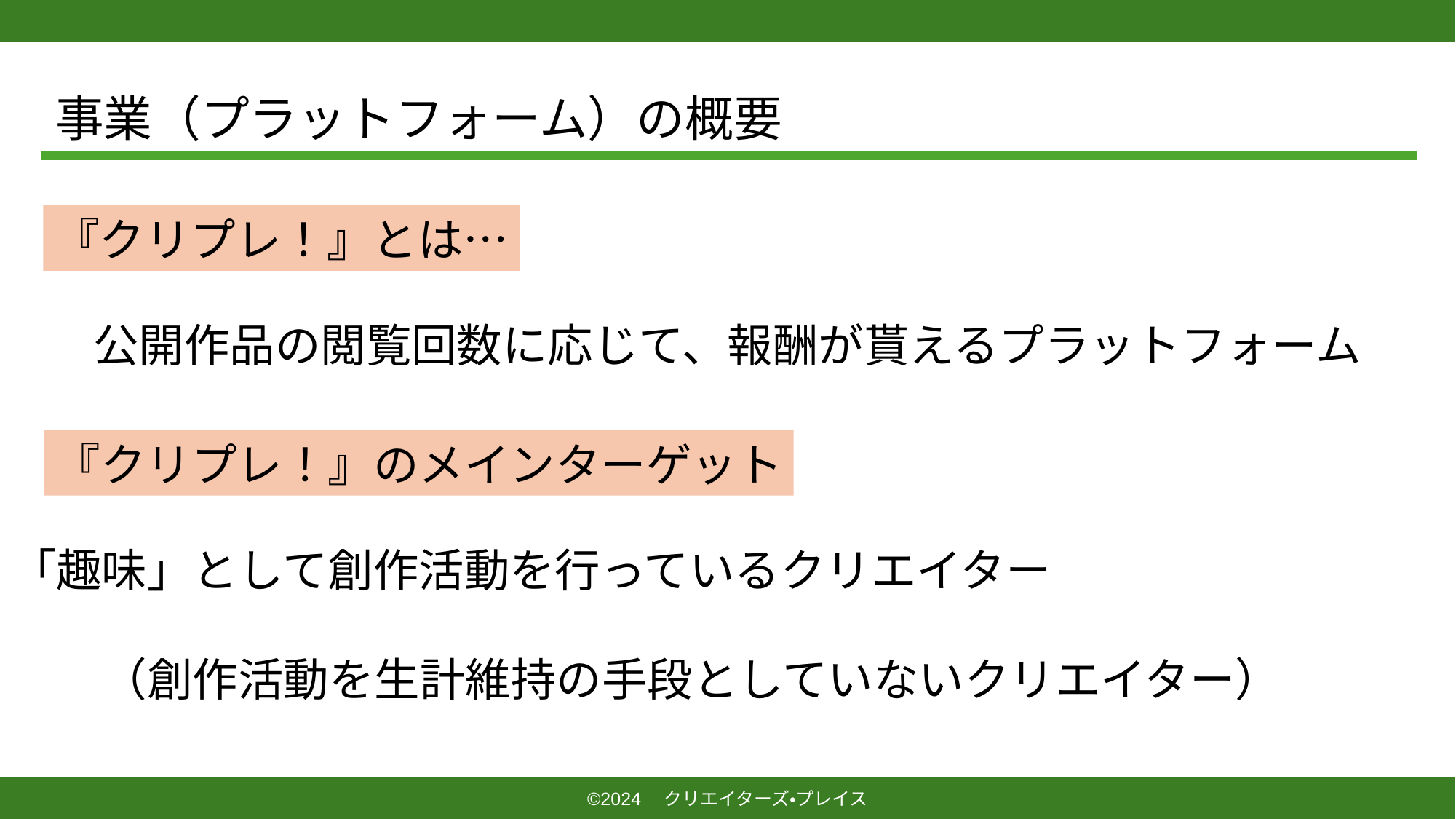

事業（プラットフォーム）の概要
『クリプレ！』とは…
公開作品の閲覧回数に応じて、報酬が貰えるプラットフォーム
『クリプレ！』のメインターゲット
「趣味」として創作活動を行っているクリエイター
　　（創作活動を生計維持の手段としていないクリエイター）
©2024　クリエイターズ・プレイス